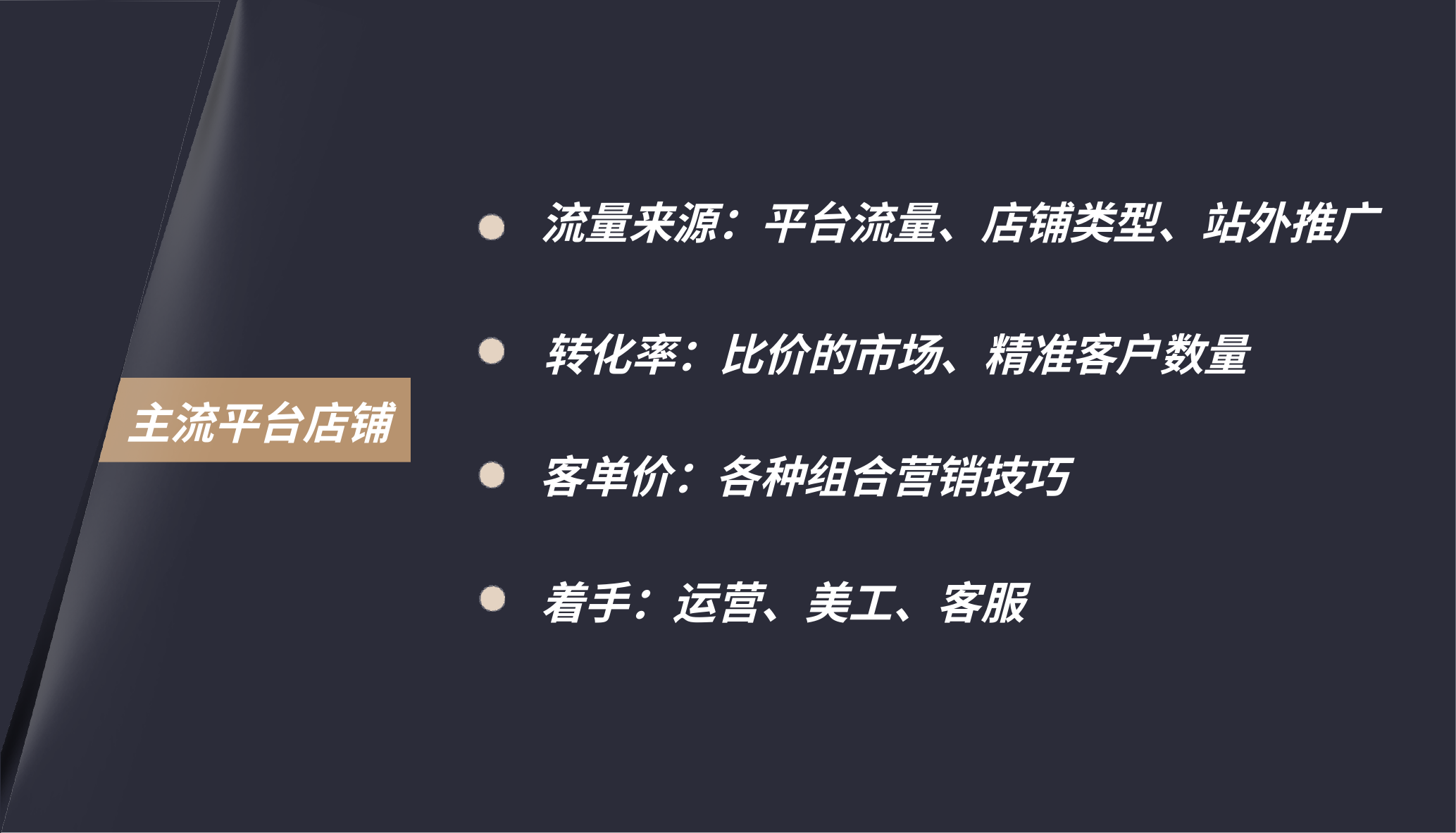

流量来源：平台流量、店铺类型、站外推广

转化率：比价的市场、精准客户数量
主流平台店铺
客单价：各种组合营销技巧

着手：运营、美工、客服